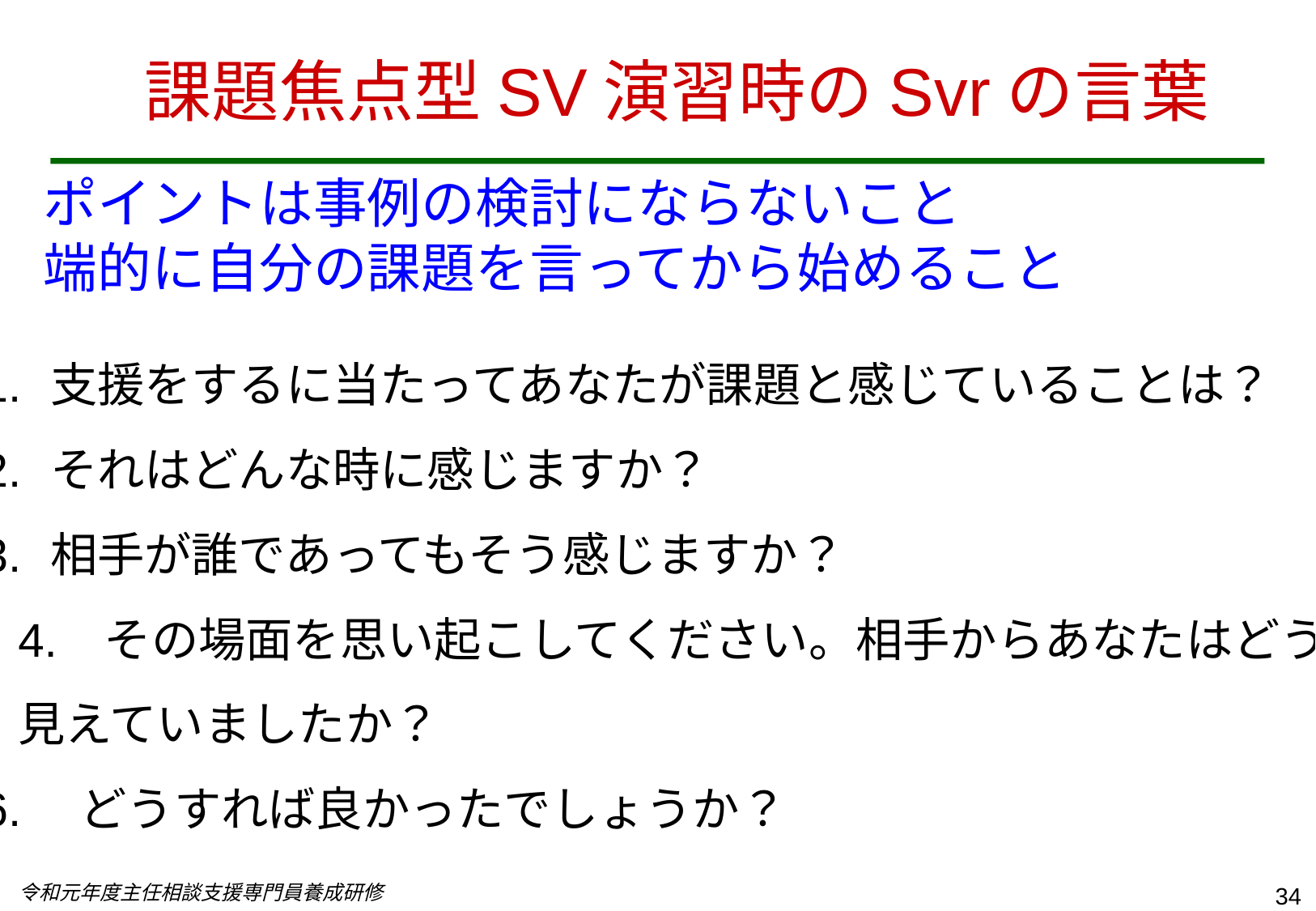

課題焦点型SV演習時のSvrの言葉

ポイントは事例の検討にならないこと
端的に自分の課題を言ってから始めること
支援をするに当たってあなたが課題と感じていることは？
それはどんな時に感じますか？
相手が誰であってもそう感じますか？
　その場面を思い起こしてください。相手からあなたはどう
見えていましたか？
6.　どうすれば良かったでしょうか？
令和元年度主任相談支援専門員養成研修
34